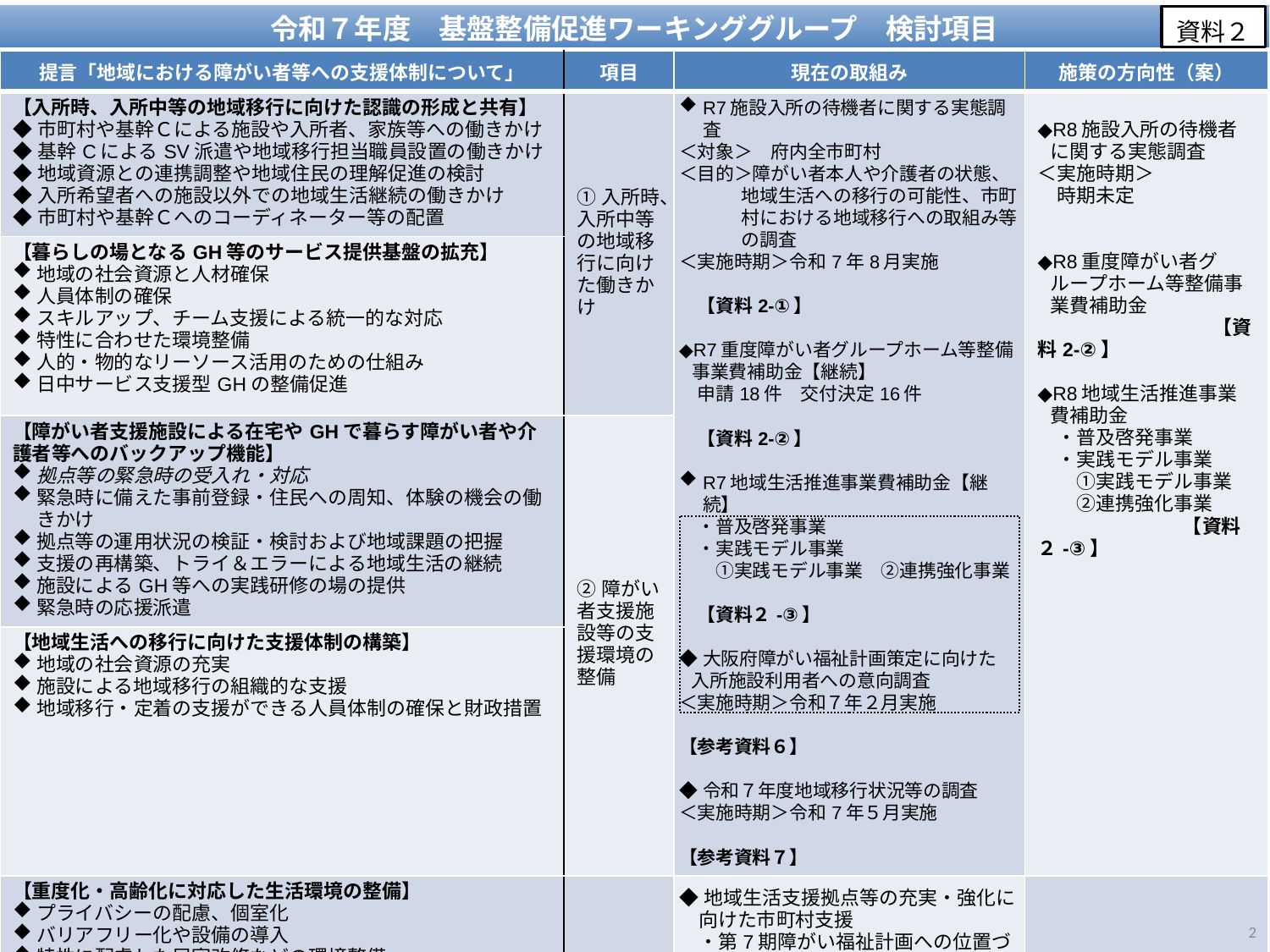

令和７年度　基盤整備促進ワーキンググループ　検討項目
資料２
| 提言「地域における障がい者等への支援体制について」 | 項目 | 現在の取組み | 施策の方向性（案） |
| --- | --- | --- | --- |
| 【入所時、入所中等の地域移行に向けた認識の形成と共有】 ◆市町村や基幹Ｃによる施設や入所者、家族等への働きかけ ◆基幹CによるSV派遣や地域移行担当職員設置の働きかけ ◆地域資源との連携調整や地域住民の理解促進の検討 ◆入所希望者への施設以外での地域生活継続の働きかけ ◆市町村や基幹Ｃへのコーディネーター等の配置 | ①入所時、入所中等の地域移行に向けた働きかけ | R7施設入所の待機者に関する実態調査 ＜対象＞　府内全市町村 ＜目的＞障がい者本人や介護者の状態、地域生活への移行の可能性、市町村における地域移行への取組み等の調査 ＜実施時期＞令和7年8月実施 　　　　　　　　　　　　　　　　　　　【資料2-①】 ◆R7重度障がい者グループホーム等整備事業費補助金【継続】 　申請18件　交付決定16件 　　　　　　　　　　　　　　　　　　　【資料2-②】 R7地域生活推進事業費補助金【継続】 　・普及啓発事業 　・実践モデル事業 　　①実践モデル事業　②連携強化事業 　　　　　　　　　　　　　　　　　　　【資料２-③】 ◆大阪府障がい福祉計画策定に向けた 入所施設利用者への意向調査 ＜実施時期＞令和７年２月実施 　　　　　　　　　　　　　　　　　　【参考資料６】 ◆令和７年度地域移行状況等の調査 ＜実施時期＞令和7年５月実施 　　　　　　　　　　　　　　　　　　【参考資料７】 | ◆R8施設入所の待機者に関する実態調査 ＜実施時期＞ 　時期未定 ◆R8重度障がい者グループホーム等整備事業費補助金 　　　　　　　　　【資料2-②】 ◆R8地域生活推進事業費補助金 　・普及啓発事業 　・実践モデル事業 　　①実践モデル事業 　　②連携強化事業 　　　　　 　　【資料２-③】 |
| 【暮らしの場となるGH等のサービス提供基盤の拡充】 地域の社会資源と人材確保 人員体制の確保 スキルアップ、チーム支援による統一的な対応 特性に合わせた環境整備 人的・物的なリーソース活用のための仕組み 日中サービス支援型GHの整備促進 |  |  |  |
| 【障がい者支援施設による在宅やGHで暮らす障がい者や介護者等へのバックアップ機能】 拠点等の緊急時の受入れ・対応 緊急時に備えた事前登録・住民への周知、体験の機会の働きかけ 拠点等の運用状況の検証・検討および地域課題の把握 支援の再構築、トライ＆エラーによる地域生活の継続 施設によるGH等への実践研修の場の提供 緊急時の応援派遣 | ②障がい者支援施設等の支援環境の整備 |  |  |
| 【地域生活への移行に向けた支援体制の構築】 地域の社会資源の充実 施設による地域移行の組織的な支援 地域移行・定着の支援ができる人員体制の確保と財政措置 |  |  | ◆地域生活支援拠点等の 　運用状況の検証・検討の 　推進・強化 |
| 【重度化・高齢化に対応した生活環境の整備】 プライバシーの配慮、個室化 バリアフリー化や設備の導入 特性に配慮した居室改修などの環境整備 | ③地域生活支援拠点等の充実・強化 | ◆地域生活支援拠点等の充実・強化に 　向けた市町村支援 　・第7期障がい福祉計画への位置づけ 　・検証・検討状況の見える化 　・市町村アンケート(令和7年6月実施) 　・市町村意見交換会(令和7年9月実施) 　　　　　　　　　　　　　　　　 【資料２-④】 | ◆地域生活支援拠点等の 　運用状況の検証・検討の 　推進・強化 |
| 【多様化する障がい者への支援】 視覚化・構造化、リハビリなど専門的人材の登用、SVを受ける機会の確保、チームアプローチによる統一した支援等の支援力強化 GHにおいても可能となる地域生活支援の組み立て 通院等支援と日中サービスの両立および日中サービスに代わる報酬 |  |  |  |

2
2